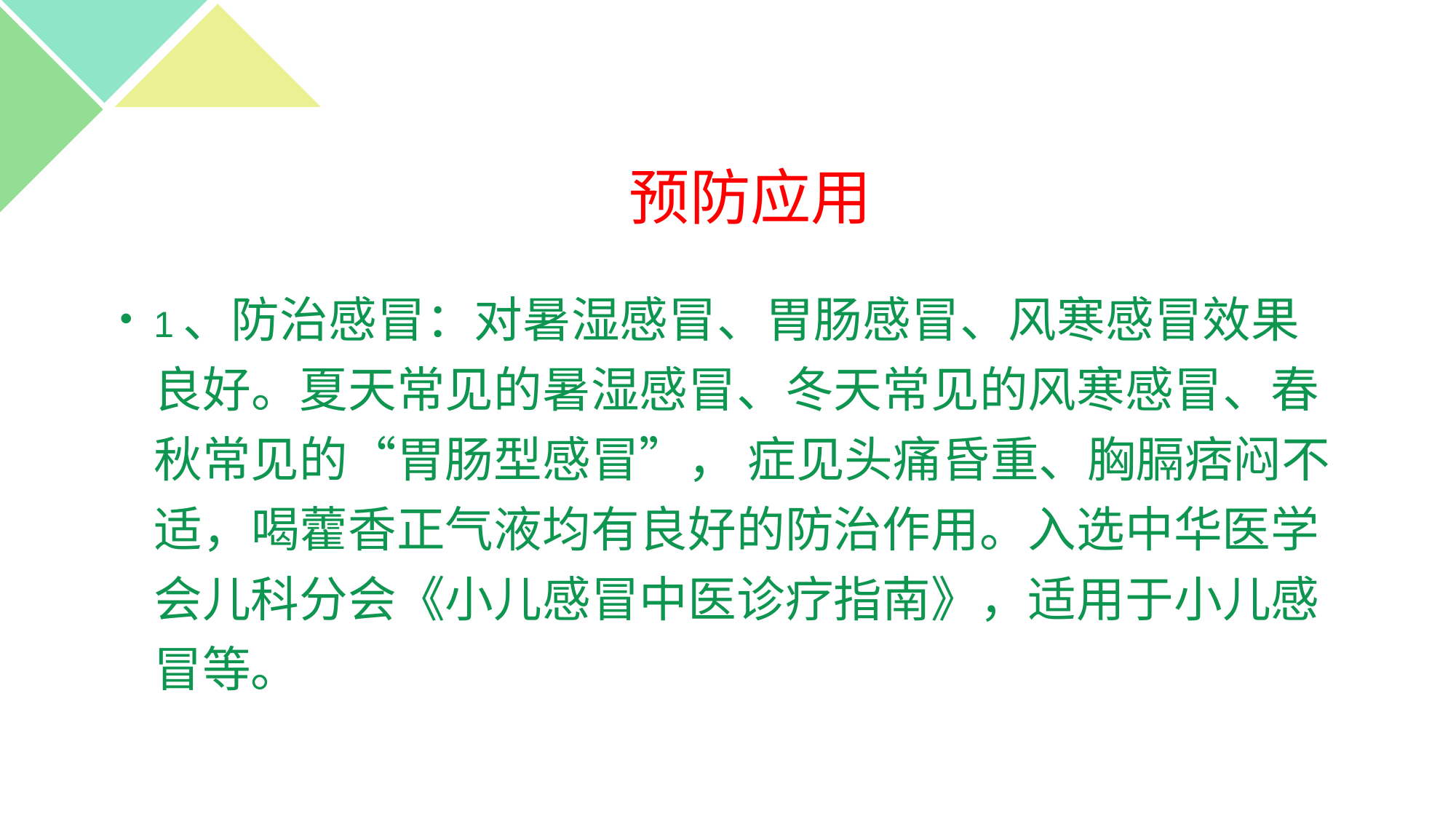

# 预防应用
1、防治感冒：对暑湿感冒、胃肠感冒、风寒感冒效果良好。夏天常见的暑湿感冒、冬天常见的风寒感冒、春秋常见的“胃肠型感冒”， 症见头痛昏重、胸膈痞闷不适，喝藿香正气液均有良好的防治作用。入选中华医学会儿科分会《小儿感冒中医诊疗指南》，适用于小儿感冒等。